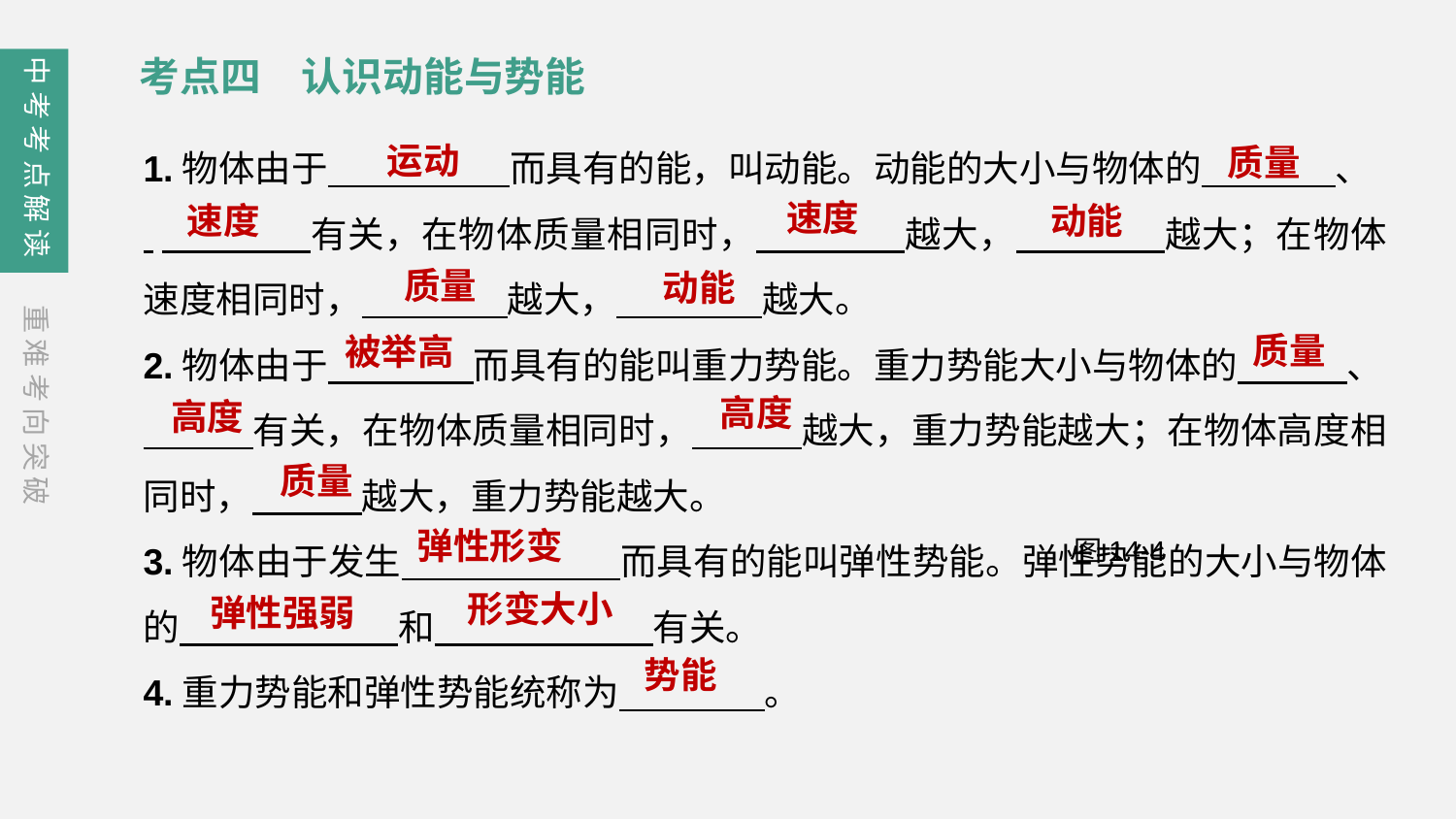

考点四　认识动能与势能
中考考点解读

运动
质量
1.物体由于　　　　　而具有的能，叫动能。动能的大小与物体的　　   　、
 　　　　有关，在物体质量相同时，　　　　越大，　　　　越大；在物体速度相同时，　　　　越大，　　　　越大。
2.物体由于　　　　而具有的能叫重力势能。重力势能大小与物体的　　　、
　　　有关，在物体质量相同时，　　　越大，重力势能越大；在物体高度相同时，　　　越大，重力势能越大。
3.物体由于发生　　　　　　而具有的能叫弹性势能。弹性势能的大小与物体的　　　　　　和　　　　　　有关。
4.重力势能和弹性势能统称为　　　　。
速度
速度
动能
质量
动能
重难考向突破
质量
被举高
高度
高度
质量
弹性形变
图14-4
形变大小
弹性强弱
势能